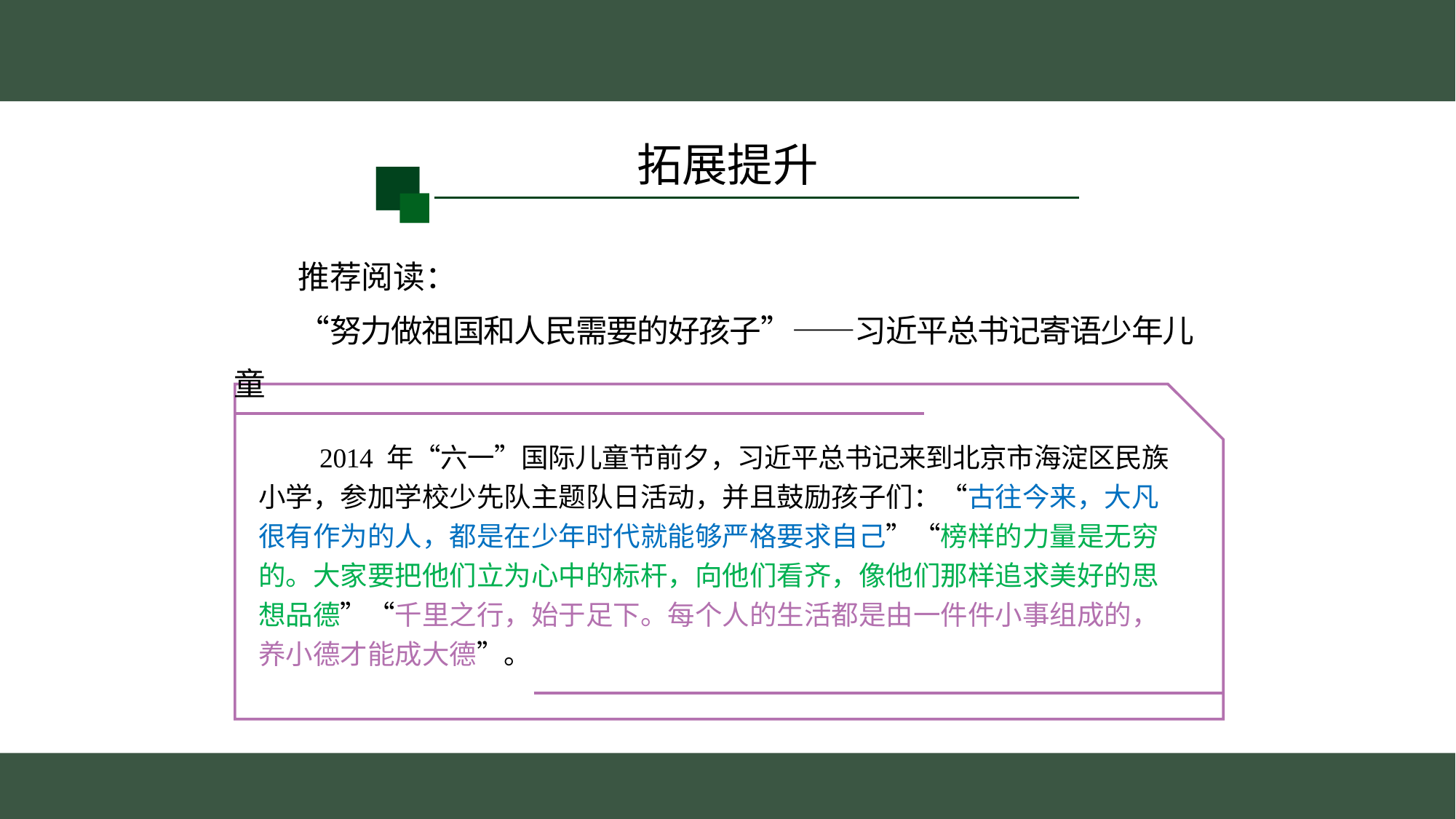

拓展提升
　　推荐阅读：
　　“努力做祖国和人民需要的好孩子”——习近平总书记寄语少年儿童

　　2014 年“六一”国际儿童节前夕，习近平总书记来到北京市海淀区民族
小学，参加学校少先队主题队日活动，并且鼓励孩子们：“古往今来，大凡
很有作为的人，都是在少年时代就能够严格要求自己”“榜样的力量是无穷
的。大家要把他们立为心中的标杆，向他们看齐，像他们那样追求美好的思
想品德”“千里之行，始于足下。每个人的生活都是由一件件小事组成的，
养小德才能成大德”。